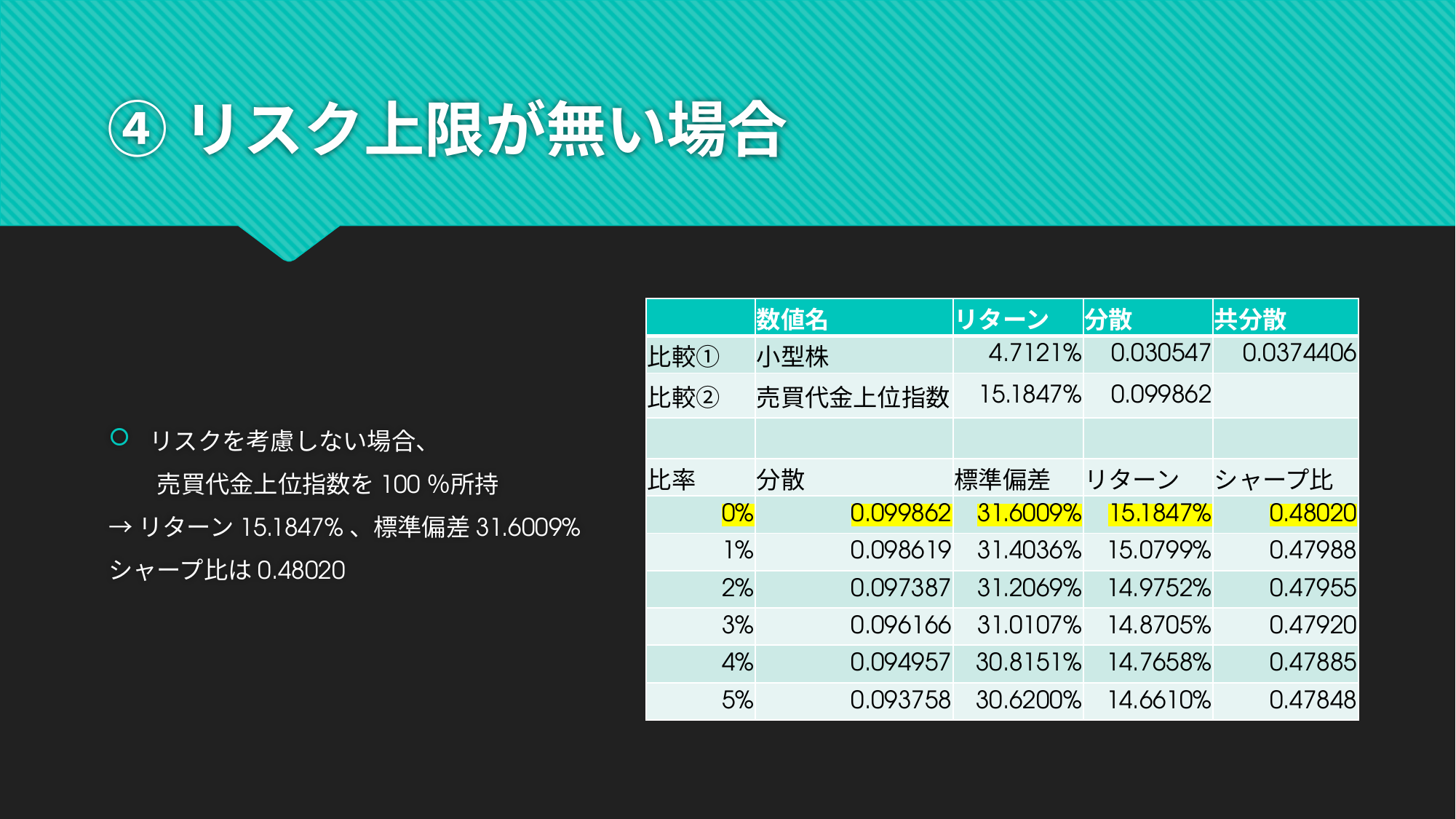

# ④リスク上限が無い場合
リスクを考慮しない場合、
　　売買代金上位指数を100％所持
→リターン15.1847%、標準偏差31.6009%
シャープ比は0.48020
|  | 数値名 | リターン | 分散 | 共分散 |
| --- | --- | --- | --- | --- |
| 比較① | 小型株 | 4.7121% | 0.030547 | 0.0374406 |
| 比較② | 売買代金上位指数 | 15.1847% | 0.099862 |  |
|  |  |  |  |  |
| 比率 | 分散 | 標準偏差 | リターン | シャープ比 |
| 0% | 0.099862 | 31.6009% | 15.1847% | 0.48020 |
| 1% | 0.098619 | 31.4036% | 15.0799% | 0.47988 |
| 2% | 0.097387 | 31.2069% | 14.9752% | 0.47955 |
| 3% | 0.096166 | 31.0107% | 14.8705% | 0.47920 |
| 4% | 0.094957 | 30.8151% | 14.7658% | 0.47885 |
| 5% | 0.093758 | 30.6200% | 14.6610% | 0.47848 |